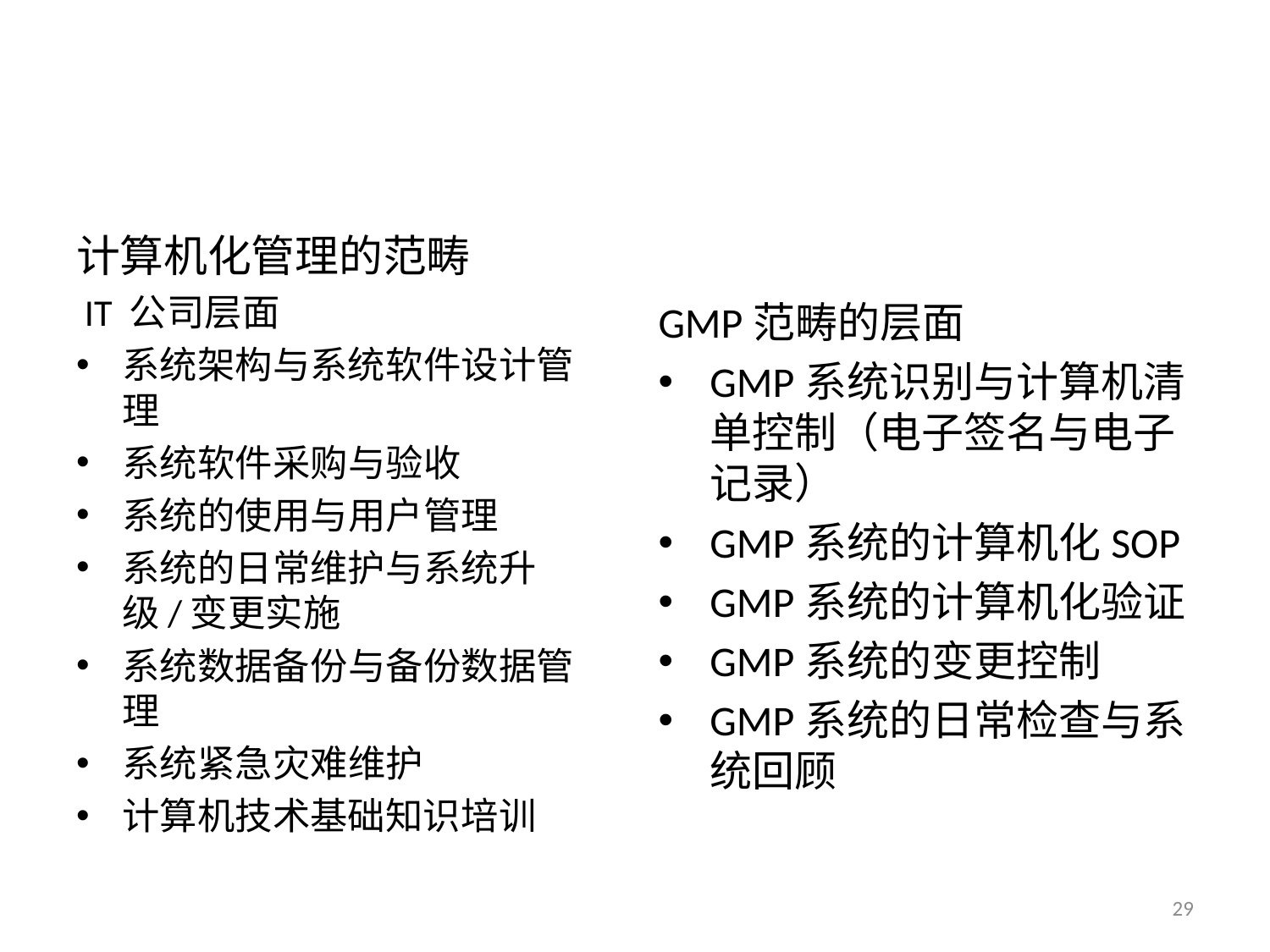

#
计算机化管理的范畴
 IT 公司层面
系统架构与系统软件设计管理
系统软件采购与验收
系统的使用与用户管理
系统的日常维护与系统升级/变更实施
系统数据备份与备份数据管理
系统紧急灾难维护
计算机技术基础知识培训

GMP范畴的层面
GMP系统识别与计算机清单控制（电子签名与电子记录）
GMP系统的计算机化SOP
GMP系统的计算机化验证
GMP系统的变更控制
GMP系统的日常检查与系统回顾

29